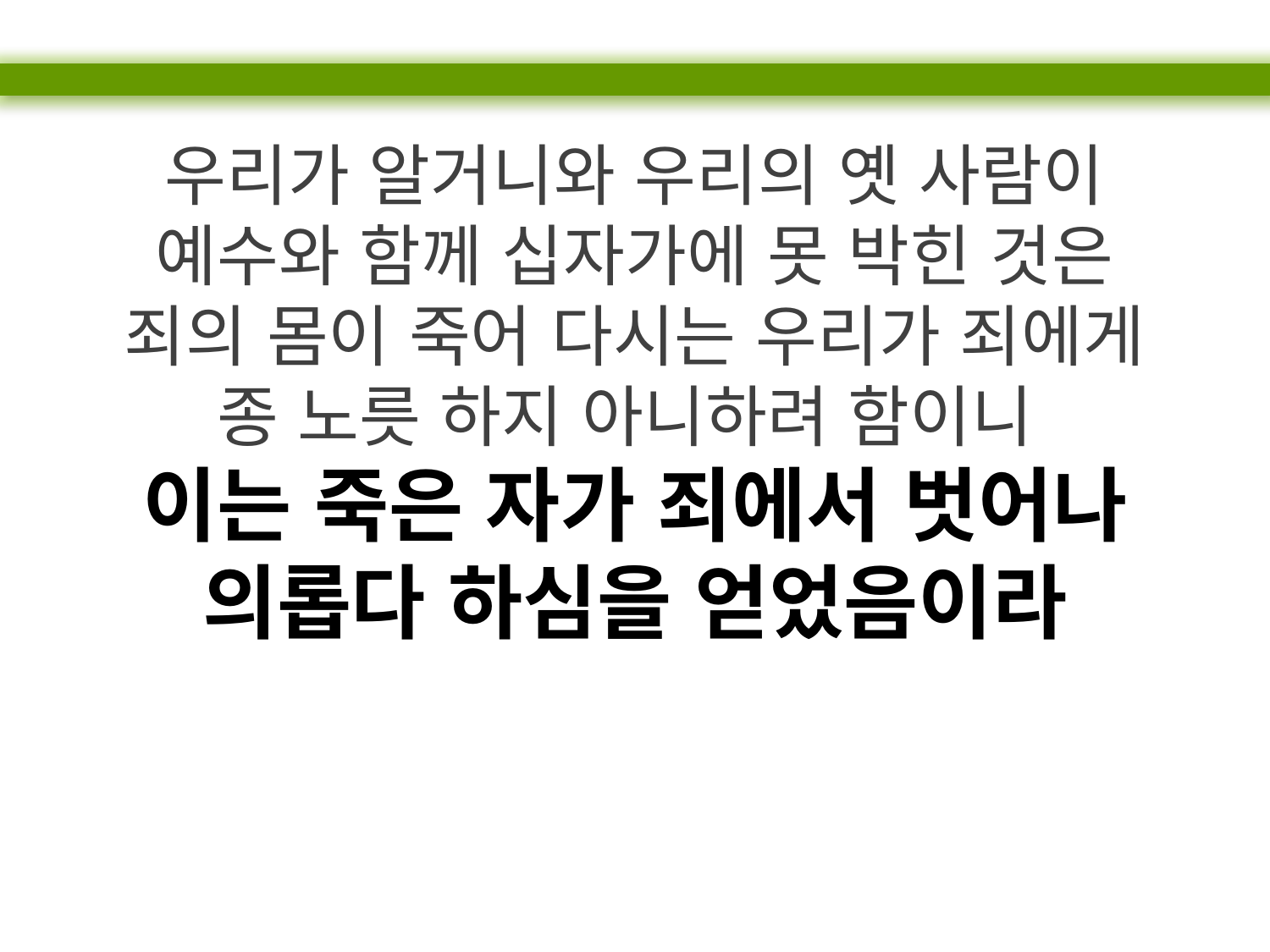

우리가 알거니와 우리의 옛 사람이
예수와 함께 십자가에 못 박힌 것은
죄의 몸이 죽어 다시는 우리가 죄에게
종 노릇 하지 아니하려 함이니
이는 죽은 자가 죄에서 벗어나
의롭다 하심을 얻었음이라